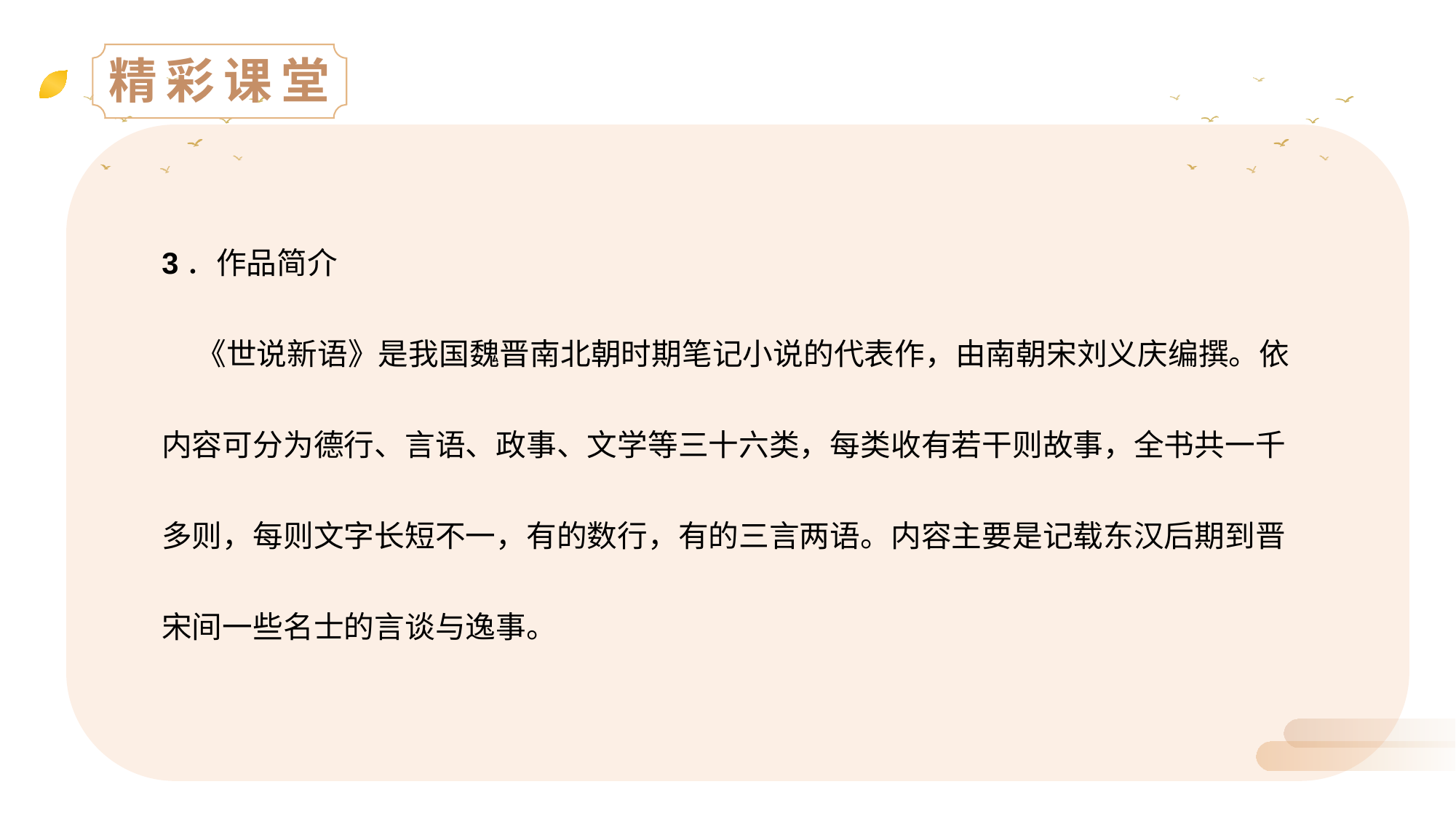

精彩课堂

3．作品简介
    《世说新语》是我国魏晋南北朝时期笔记小说的代表作，由南朝宋刘义庆编撰。依内容可分为德行、言语、政事、文学等三十六类，每类收有若干则故事，全书共一千多则，每则文字长短不一，有的数行，有的三言两语。内容主要是记载东汉后期到晋宋间一些名士的言谈与逸事。